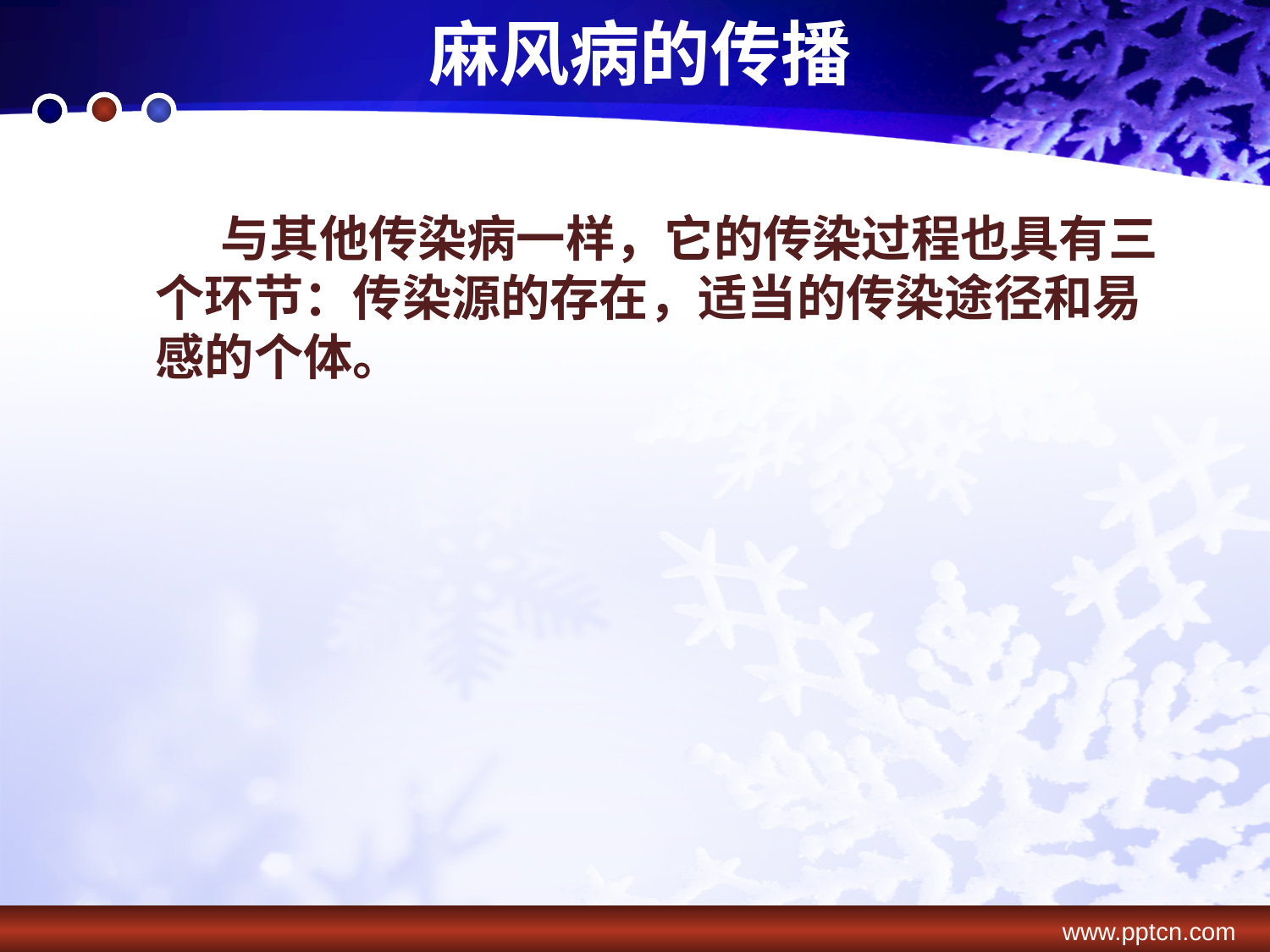

# 麻风病的传播
         与其他传染病一样，它的传染过程也具有三个环节：传染源的存在，适当的传染途径和易感的个体。

www.pptcn.com